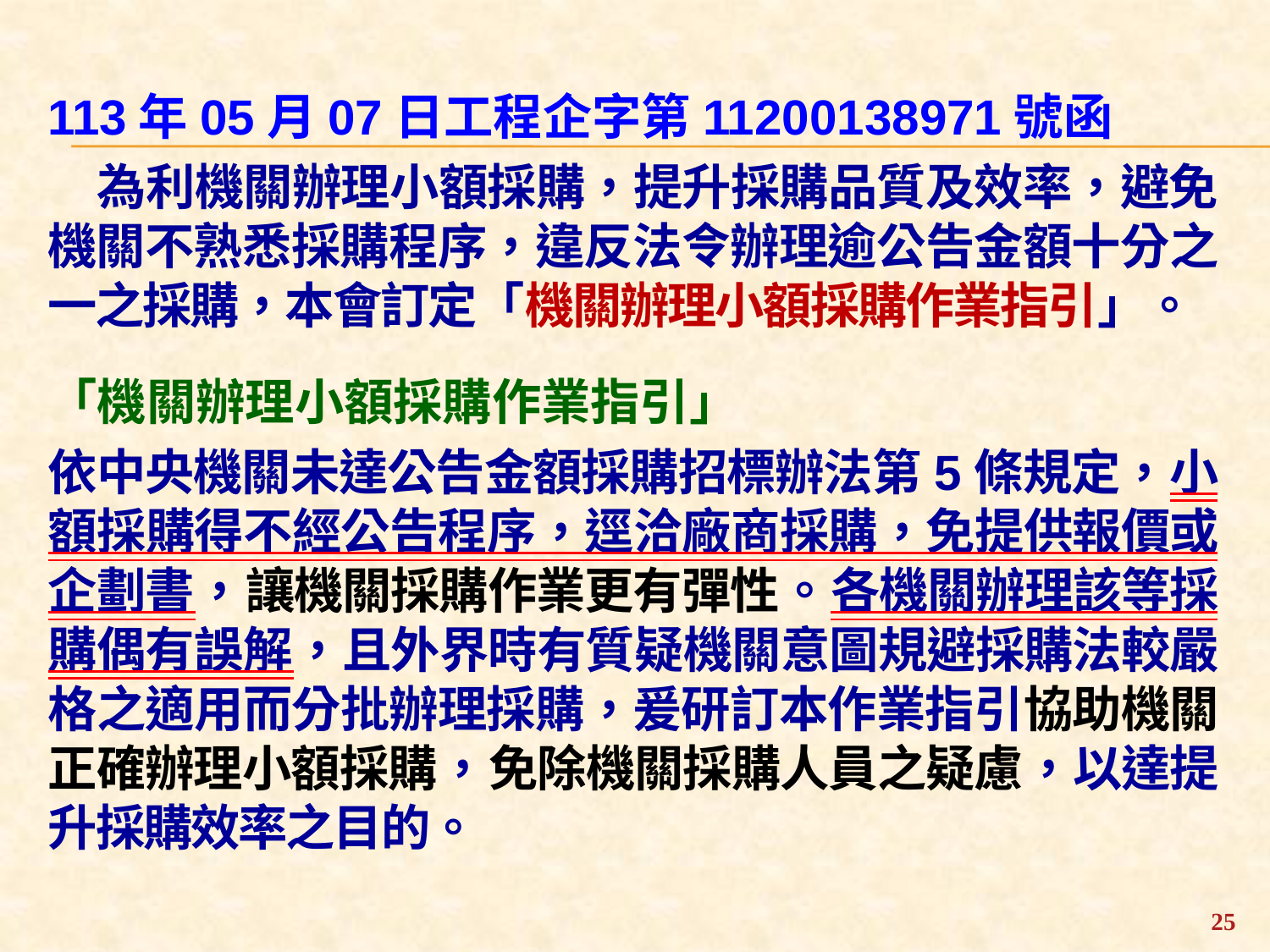

113年05月07日工程企字第11200138971號函
為利機關辦理小額採購，提升採購品質及效率，避免機關不熟悉採購程序，違反法令辦理逾公告金額十分之一之採購，本會訂定「機關辦理小額採購作業指引」。
「機關辦理小額採購作業指引」
依中央機關未達公告金額採購招標辦法第5條規定，小額採購得不經公告程序，逕洽廠商採購，免提供報價或企劃書，讓機關採購作業更有彈性。各機關辦理該等採購偶有誤解，且外界時有質疑機關意圖規避採購法較嚴格之適用而分批辦理採購，爰研訂本作業指引協助機關正確辦理小額採購，免除機關採購人員之疑慮，以達提升採購效率之目的。
25